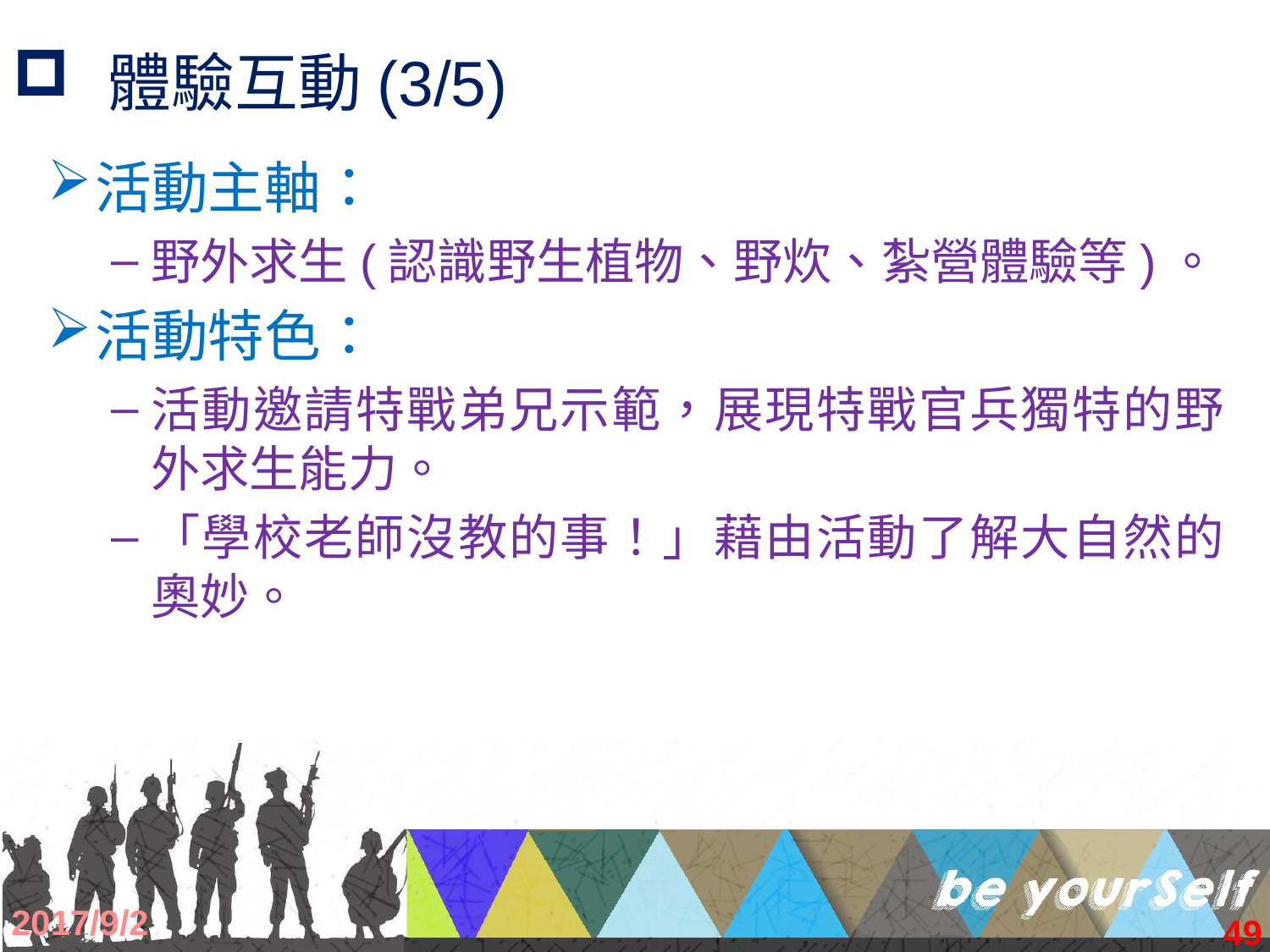

# 體驗互動(3/5)
活動主軸：
野外求生(認識野生植物、野炊、紮營體驗等)。
活動特色：
活動邀請特戰弟兄示範，展現特戰官兵獨特的野外求生能力。
「學校老師沒教的事！」藉由活動了解大自然的奧妙。

2017/9/2
49